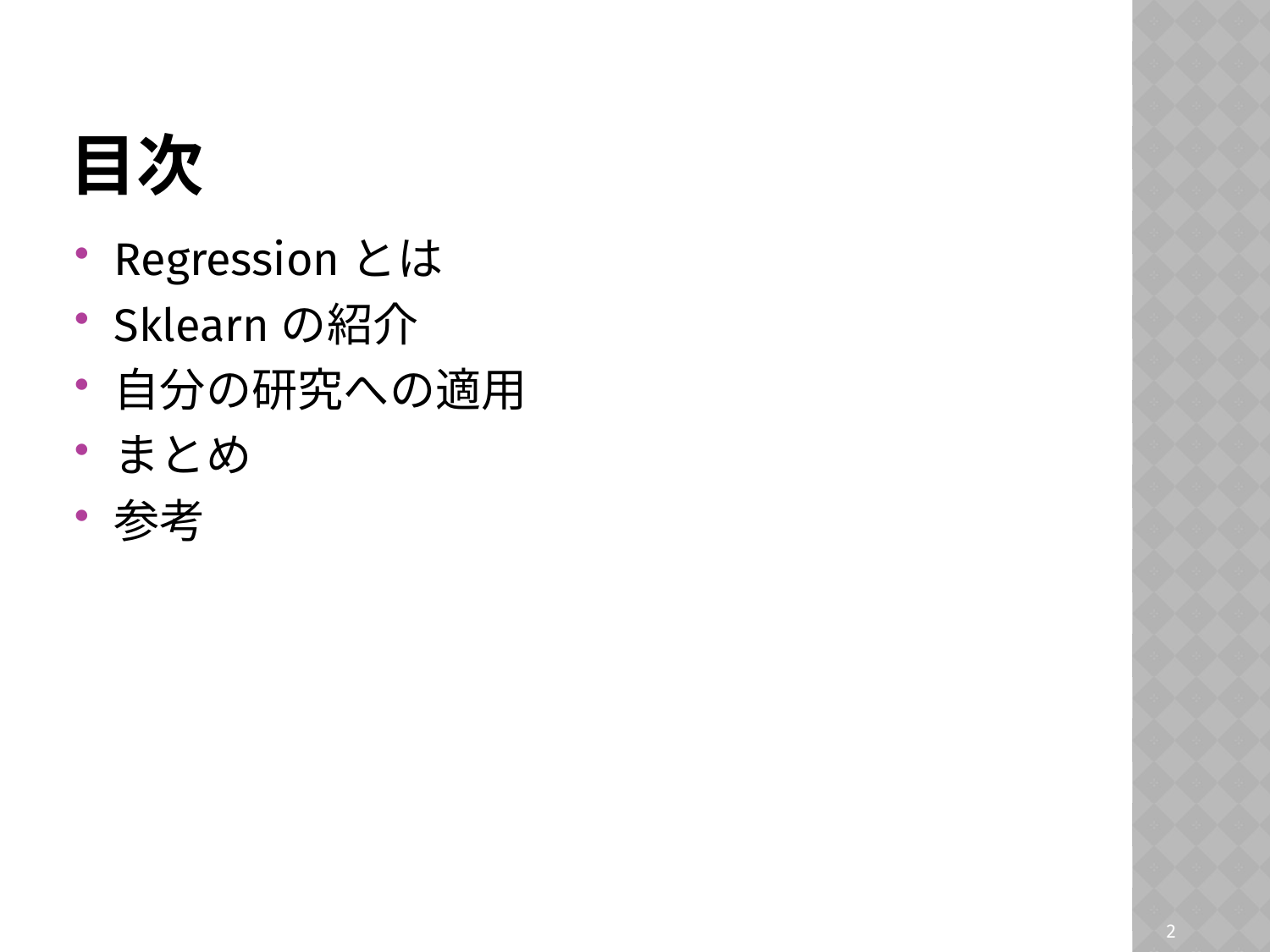

# 目次
Regressionとは
Sklearnの紹介
自分の研究への適用
まとめ
参考

2